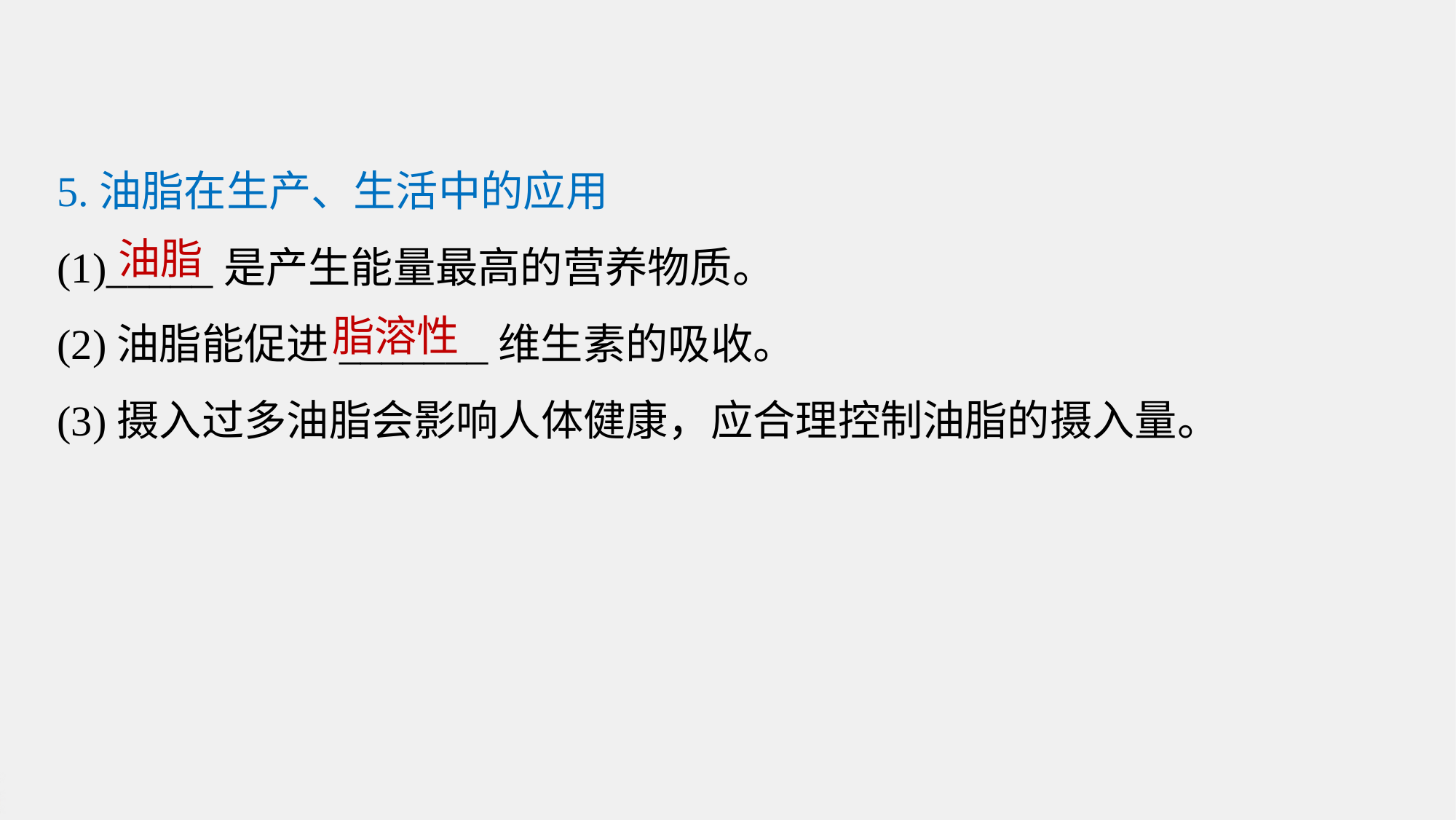

5.油脂在生产、生活中的应用
(1)_____是产生能量最高的营养物质。
(2)油脂能促进_______维生素的吸收。
(3)摄入过多油脂会影响人体健康，应合理控制油脂的摄入量。
油脂
脂溶性